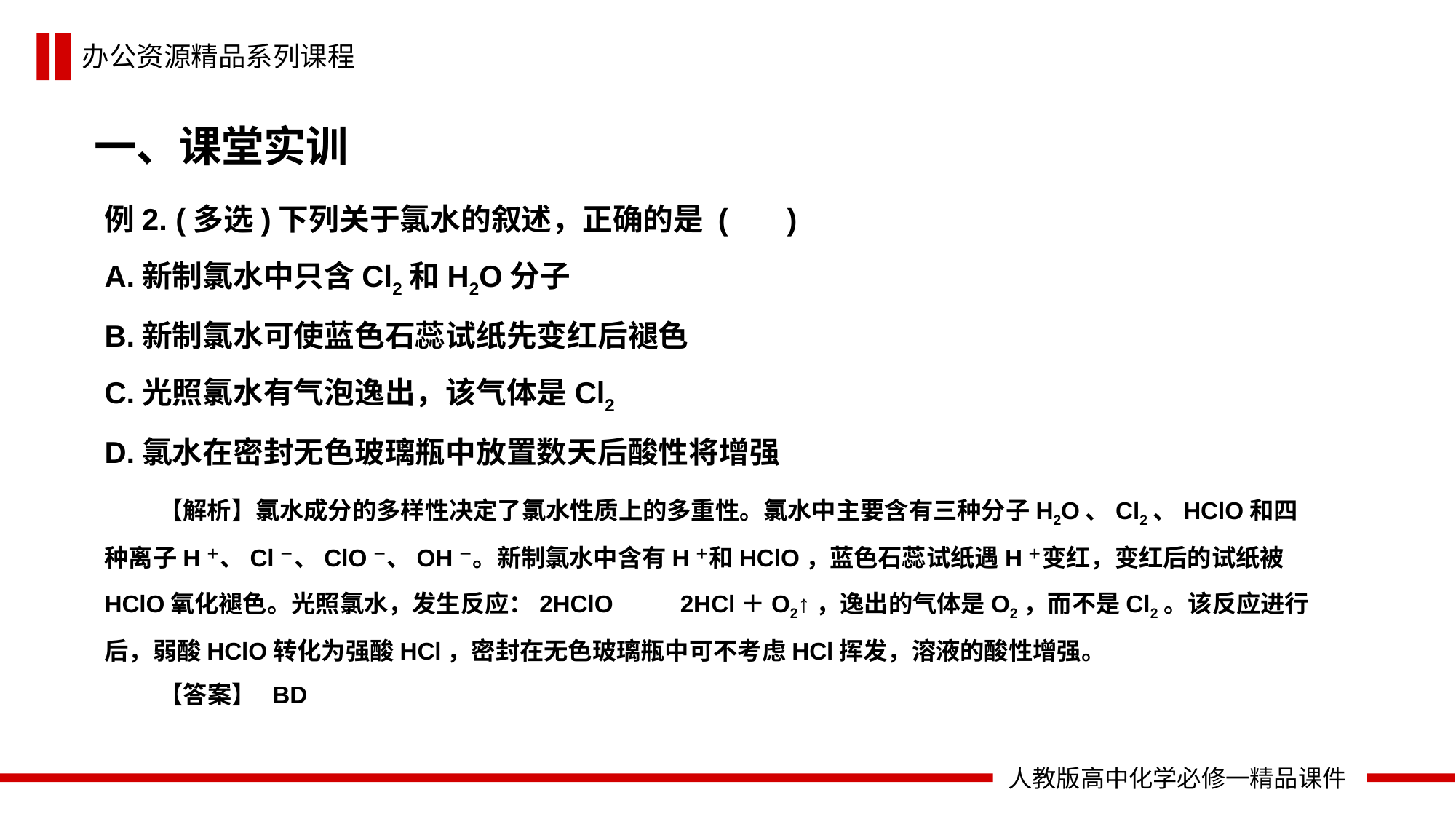

一、课堂实训
例2. (多选)下列关于氯水的叙述，正确的是 (　  )
A.新制氯水中只含Cl2和H2O分子
B.新制氯水可使蓝色石蕊试纸先变红后褪色
C.光照氯水有气泡逸出，该气体是Cl2
D.氯水在密封无色玻璃瓶中放置数天后酸性将增强
【解析】氯水成分的多样性决定了氯水性质上的多重性。氯水中主要含有三种分子H2O、Cl2、HClO和四种离子H＋、Cl－、ClO－、OH－。新制氯水中含有H＋和HClO，蓝色石蕊试纸遇H＋变红，变红后的试纸被HClO氧化褪色。光照氯水，发生反应：2HClO          2HCl＋O2↑，逸出的气体是O2，而不是Cl2。该反应进行后，弱酸HClO转化为强酸HCl，密封在无色玻璃瓶中可不考虑HCl挥发，溶液的酸性增强。
【答案】  BD